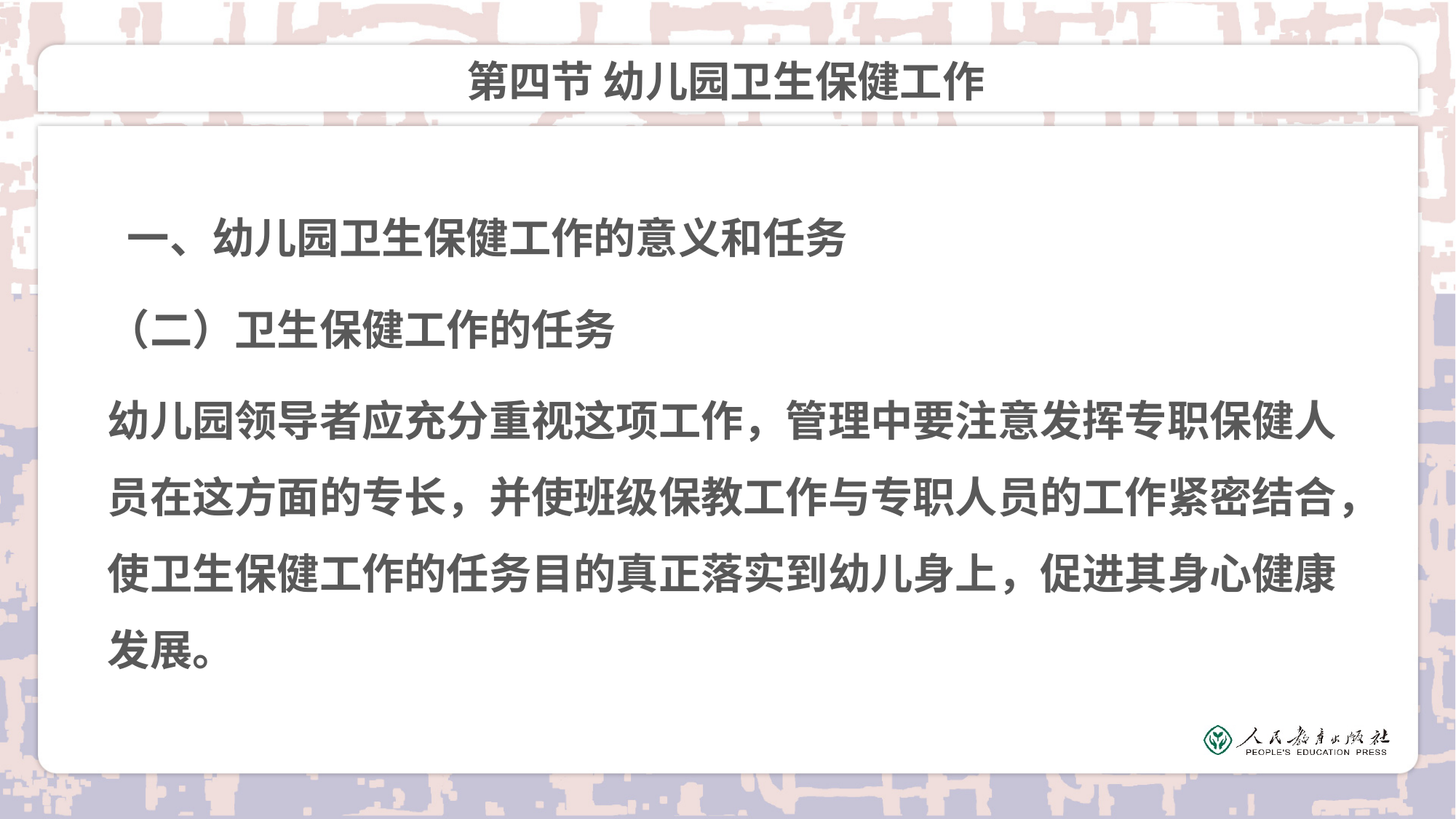

# 第四节 幼儿园卫生保健工作
 一、幼儿园卫生保健工作的意义和任务
（二）卫生保健工作的任务
幼儿园领导者应充分重视这项工作，管理中要注意发挥专职保健人员在这方面的专长，并使班级保教工作与专职人员的工作紧密结合，使卫生保健工作的任务目的真正落实到幼儿身上，促进其身心健康发展。